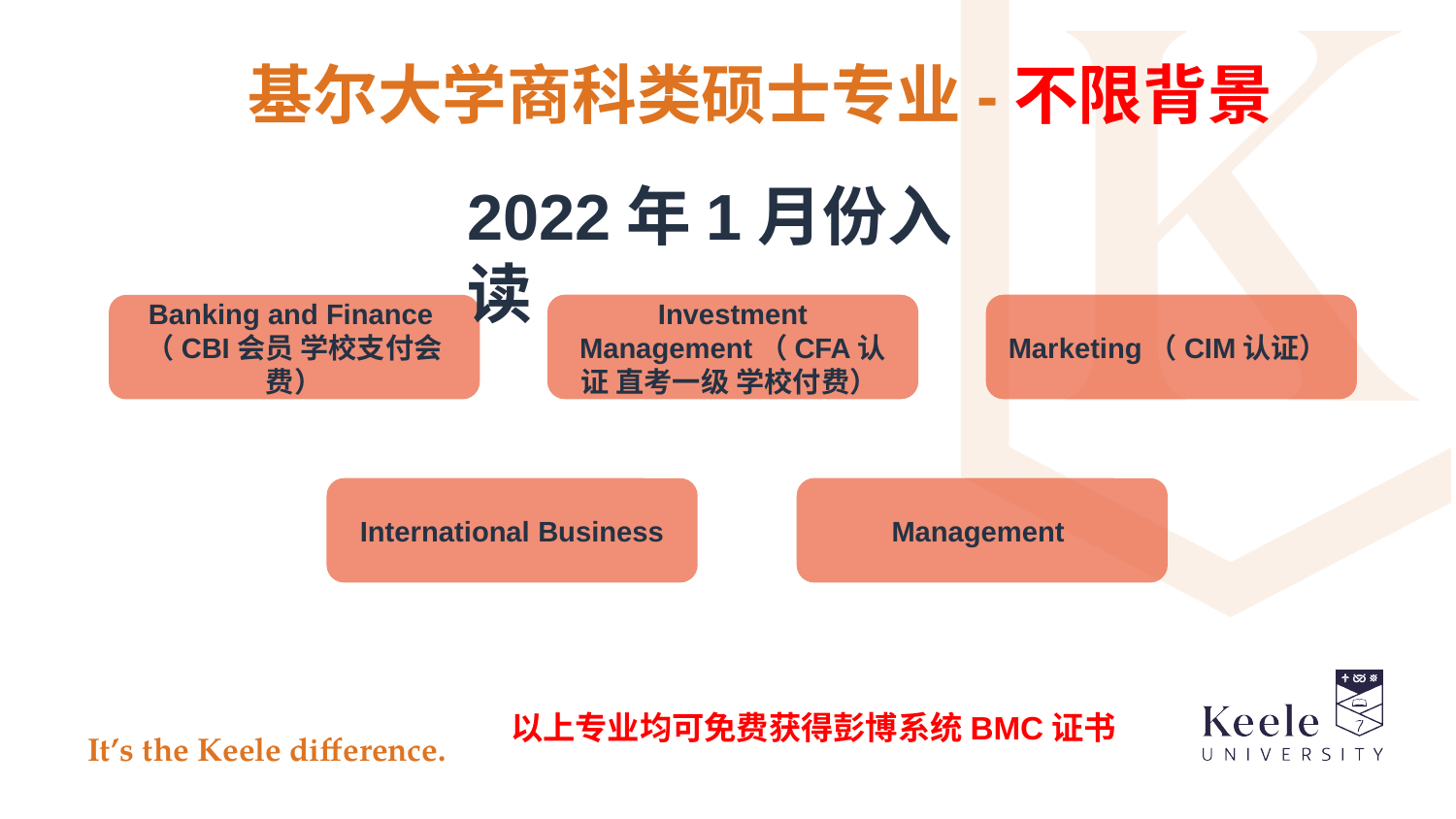

基尔大学商科类硕士专业-不限背景
2022年1月份入读
Investment Management（CFA认证 直考一级 学校付费）
Marketing（CIM认证）
Banking and Finance（CBI会员 学校支付会费）
International Business
Management
以上专业均可免费获得彭博系统BMC证书